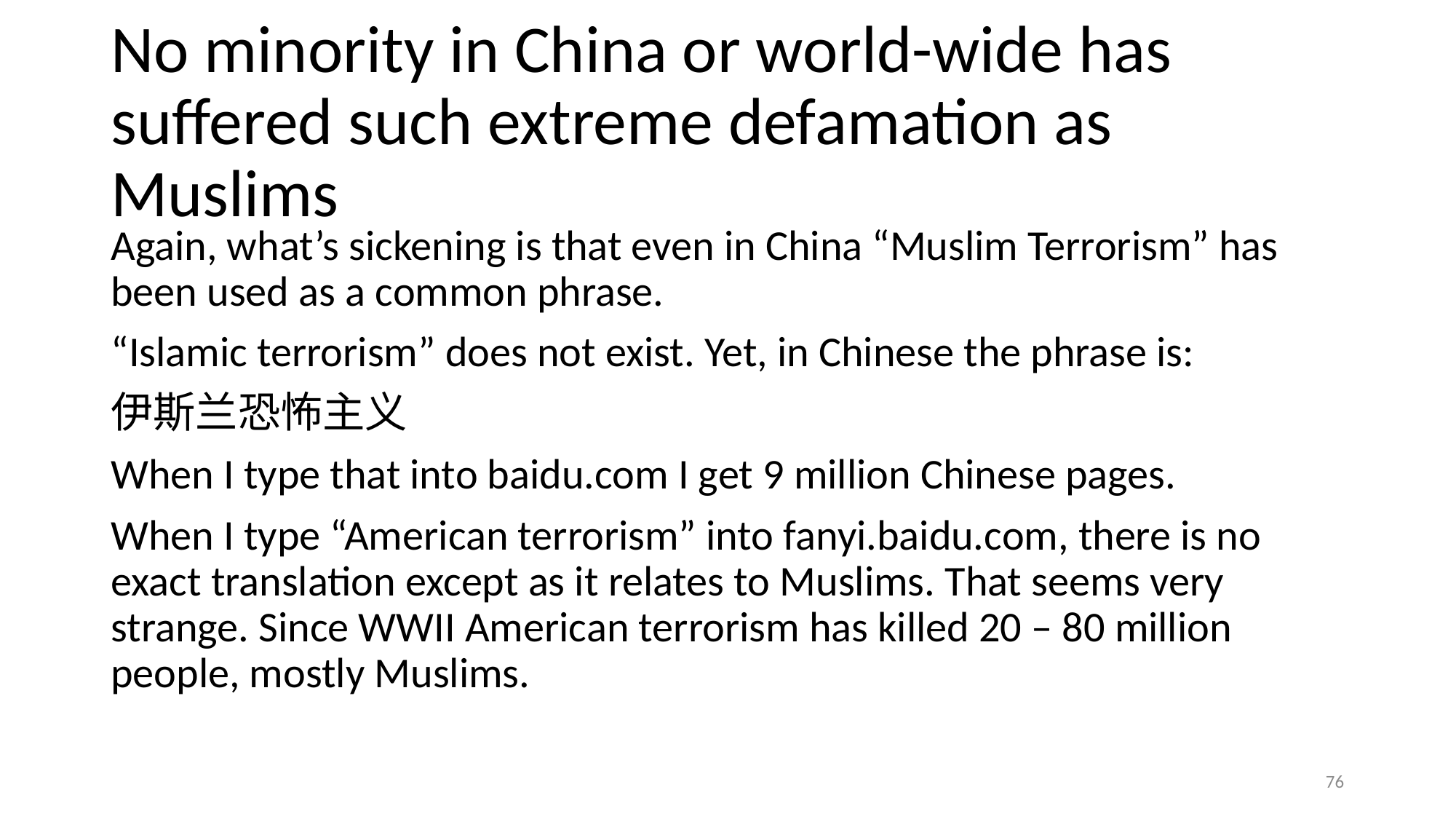

# No minority in China or world-wide has suffered such extreme defamation as Muslims
Again, what’s sickening is that even in China “Muslim Terrorism” has been used as a common phrase.
“Islamic terrorism” does not exist. Yet, in Chinese the phrase is:
伊斯兰恐怖主义
When I type that into baidu.com I get 9 million Chinese pages.
When I type “American terrorism” into fanyi.baidu.com, there is no exact translation except as it relates to Muslims. That seems very strange. Since WWII American terrorism has killed 20 – 80 million people, mostly Muslims.

76